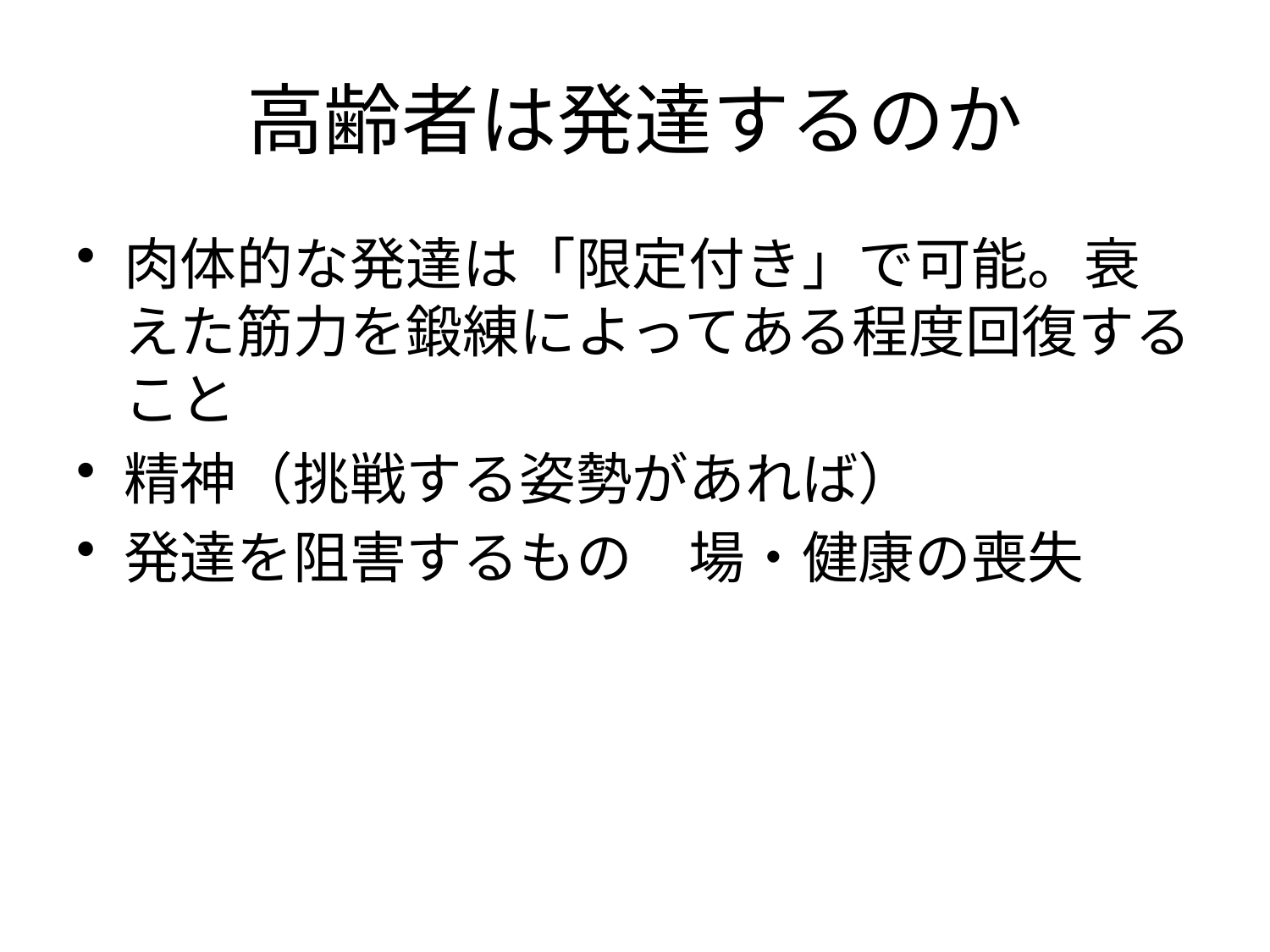

# 高齢者は発達するのか
肉体的な発達は「限定付き」で可能。衰えた筋力を鍛練によってある程度回復すること
精神（挑戦する姿勢があれば）
発達を阻害するもの　場・健康の喪失